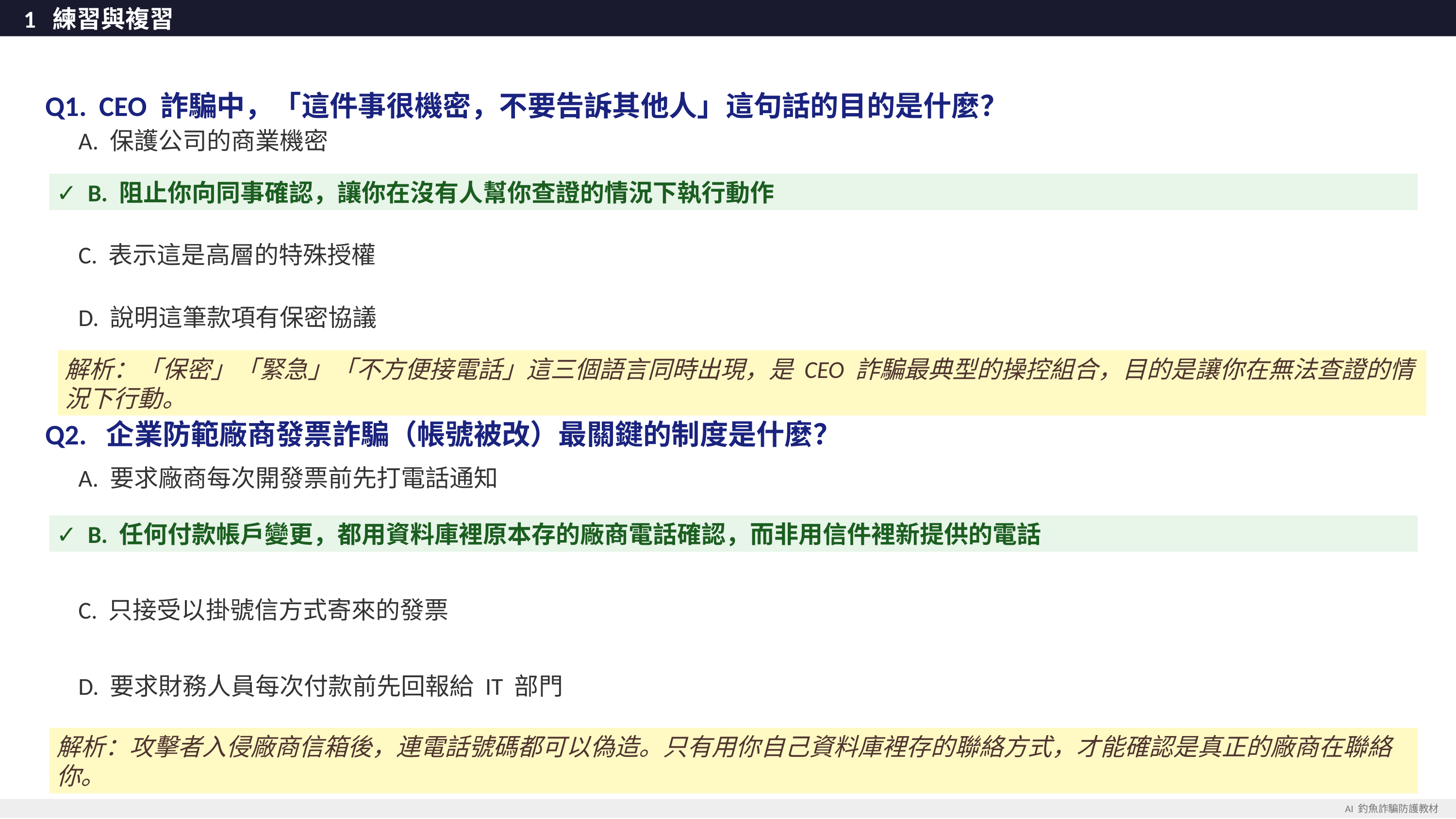

1  練習與複習
Q1.  CEO 詐騙中，「這件事很機密，不要告訴其他人」這句話的目的是什麼？
    A. 保護公司的商業機密
✓  B. 阻止你向同事確認，讓你在沒有人幫你查證的情況下執行動作
    C. 表示這是高層的特殊授權
    D. 說明這筆款項有保密協議
解析：「保密」「緊急」「不方便接電話」這三個語言同時出現，是 CEO 詐騙最典型的操控組合，目的是讓你在無法查證的情況下行動。
Q2.  企業防範廠商發票詐騙（帳號被改）最關鍵的制度是什麼？
    A. 要求廠商每次開發票前先打電話通知
✓  B. 任何付款帳戶變更，都用資料庫裡原本存的廠商電話確認，而非用信件裡新提供的電話
    C. 只接受以掛號信方式寄來的發票
    D. 要求財務人員每次付款前先回報給 IT 部門
解析：攻擊者入侵廠商信箱後，連電話號碼都可以偽造。只有用你自己資料庫裡存的聯絡方式，才能確認是真正的廠商在聯絡你。
AI 釣魚詐騙防護教材